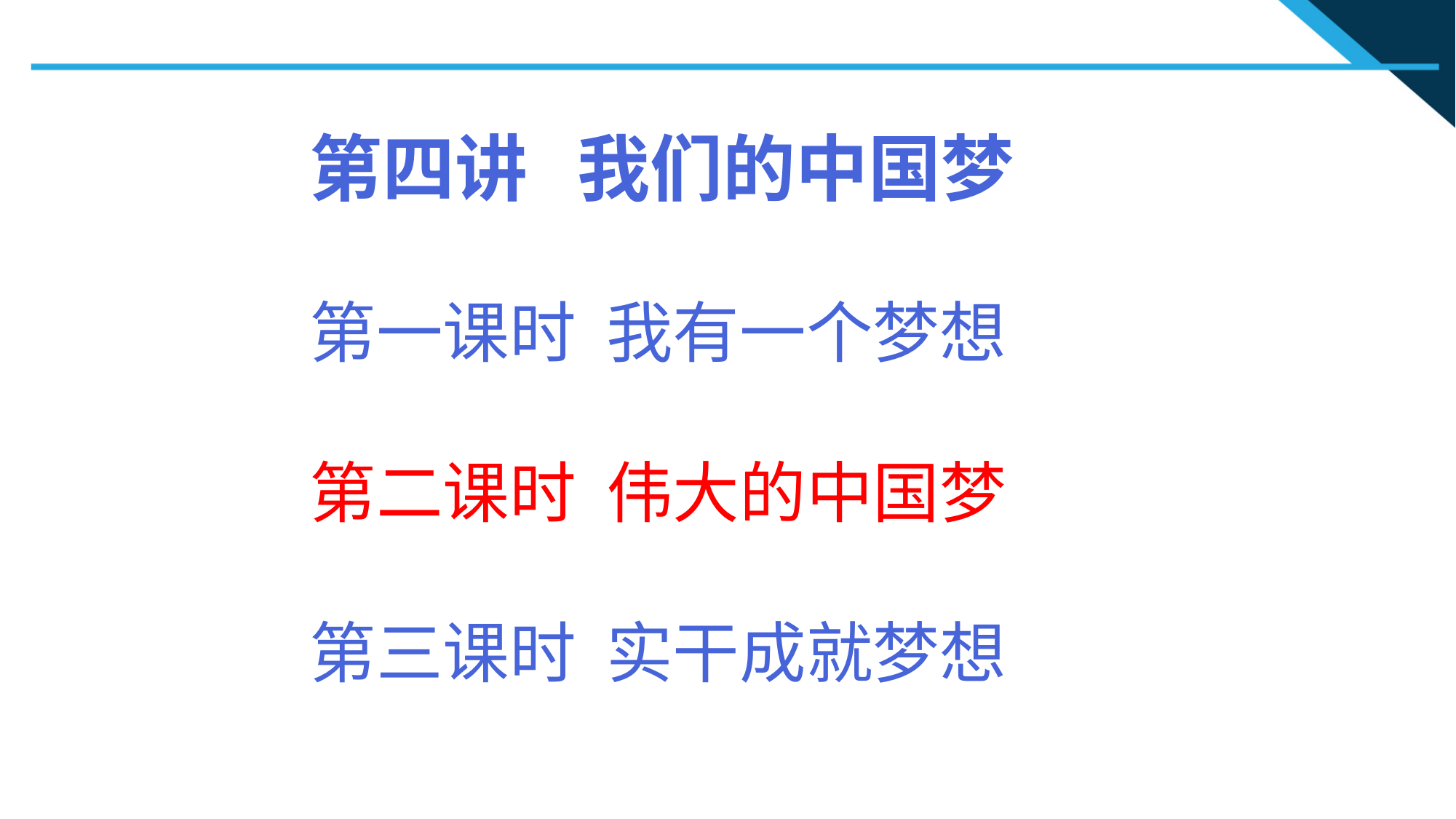

第四讲   我们的中国梦

第一课时  我有一个梦想

第二课时  伟大的中国梦

第三课时  实干成就梦想